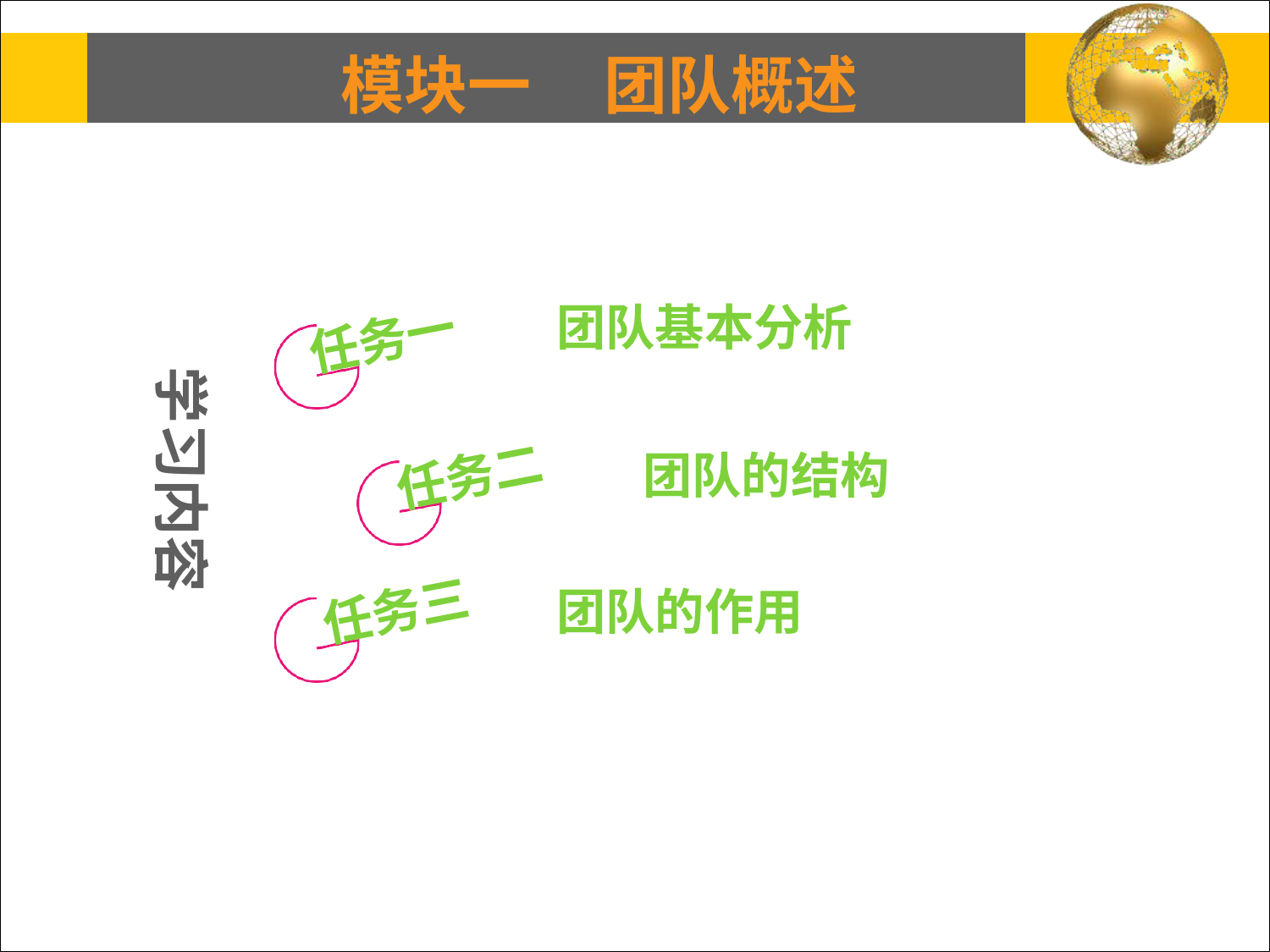

# 模块一	团队概述
团队基本分析
团队的结构 团队的作用
任务一

学习内容
任务二

任务三